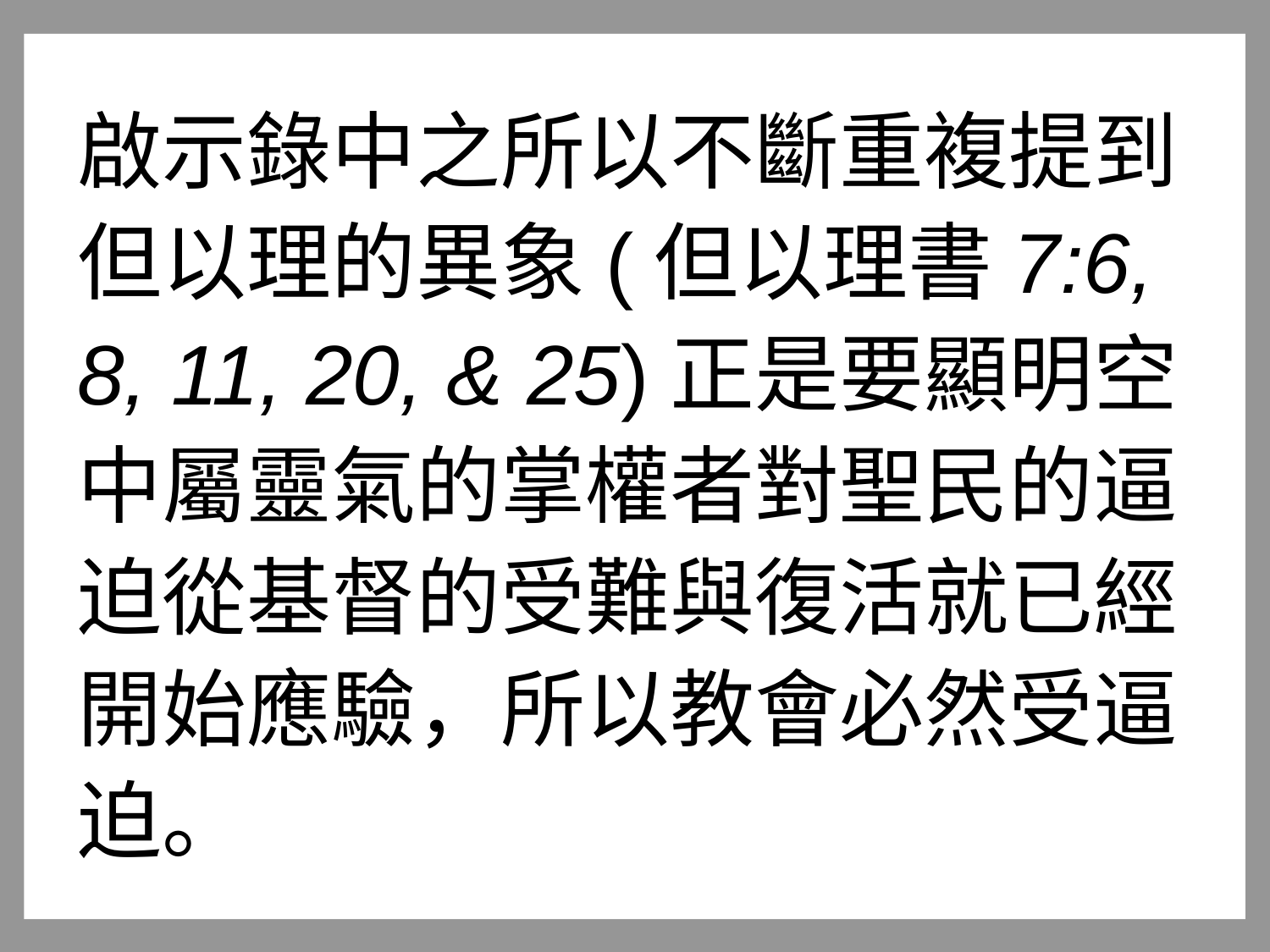

啟示錄中之所以不斷重複提到但以理的異象(但以理書7:6, 8, 11, 20, & 25)正是要顯明空中屬靈氣的掌權者對聖民的逼迫從基督的受難與復活就已經開始應驗，所以教會必然受逼迫。